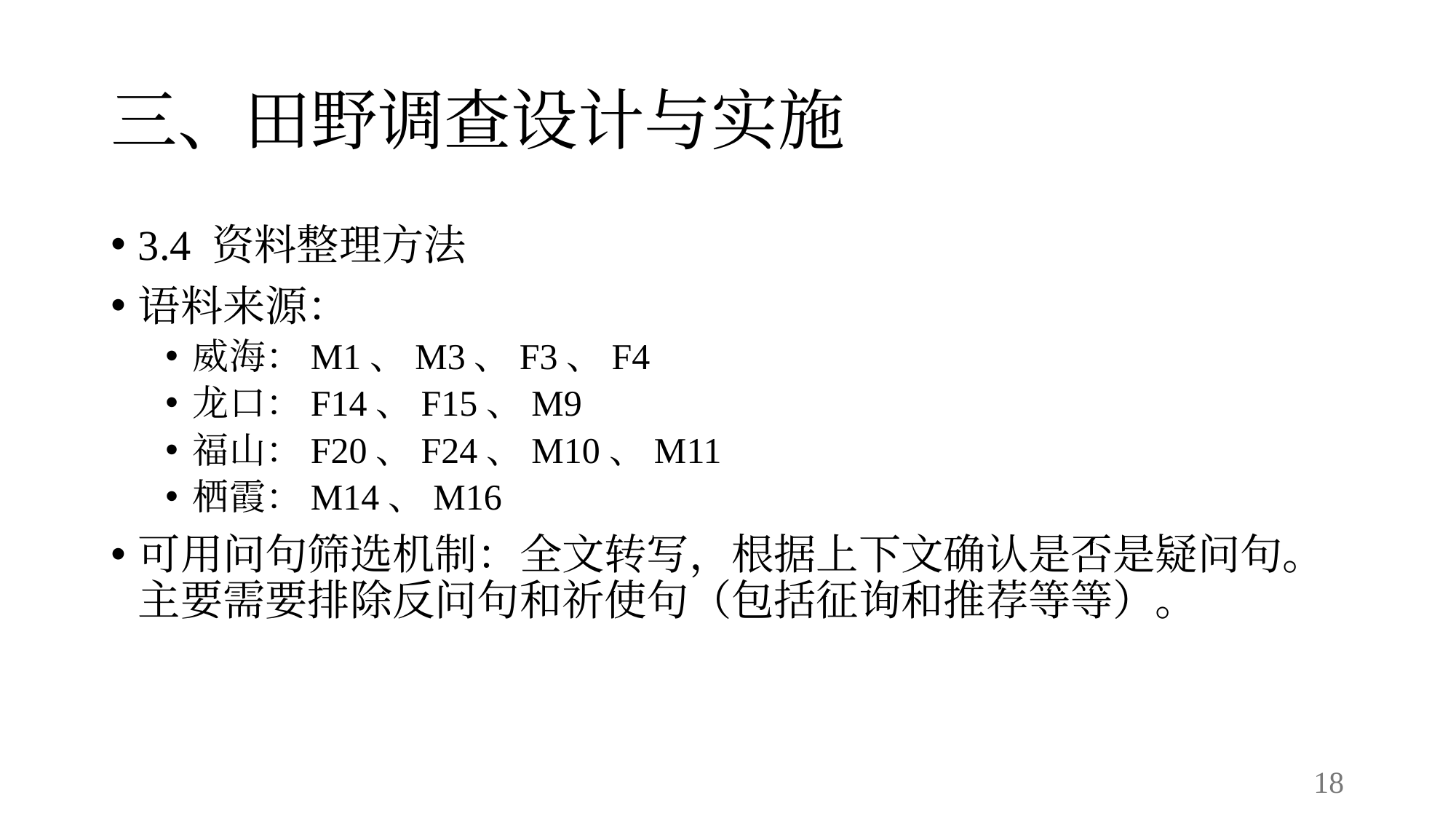

# 三、田野调查设计与实施
3.4 资料整理方法
语料来源：
威海：M1、M3、F3、F4
龙口：F14、F15、M9
福山：F20、F24、M10、M11
栖霞：M14、M16
可用问句筛选机制：全文转写，根据上下文确认是否是疑问句。主要需要排除反问句和祈使句（包括征询和推荐等等）。

18